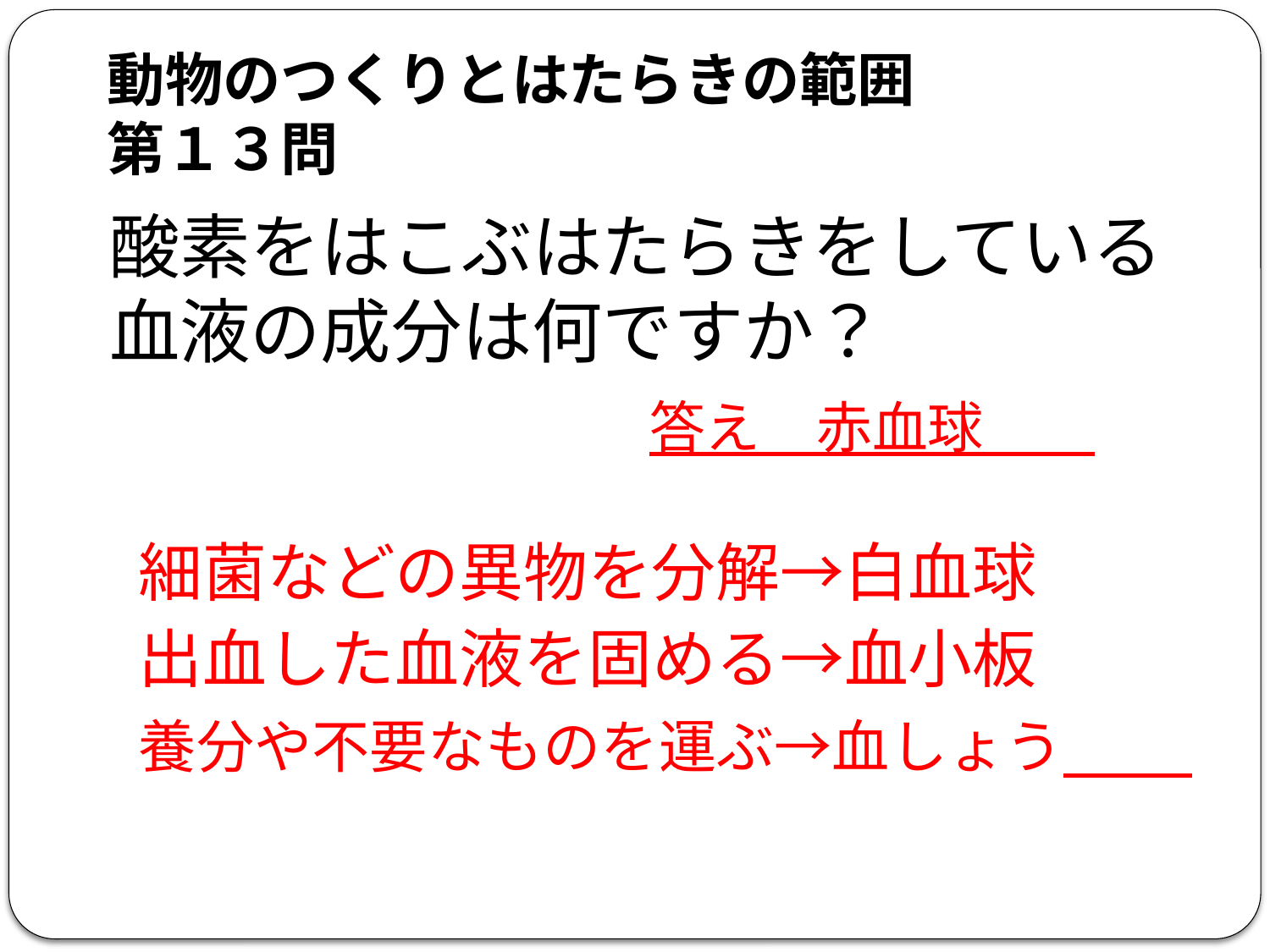

# 動物のつくりとはたらきの範囲 第１３問
酸素をはこぶはたらきをしている血液の成分は何ですか？
答え　赤血球
細菌などの異物を分解→白血球
出血した血液を固める→血小板
養分や不要なものを運ぶ→血しょう